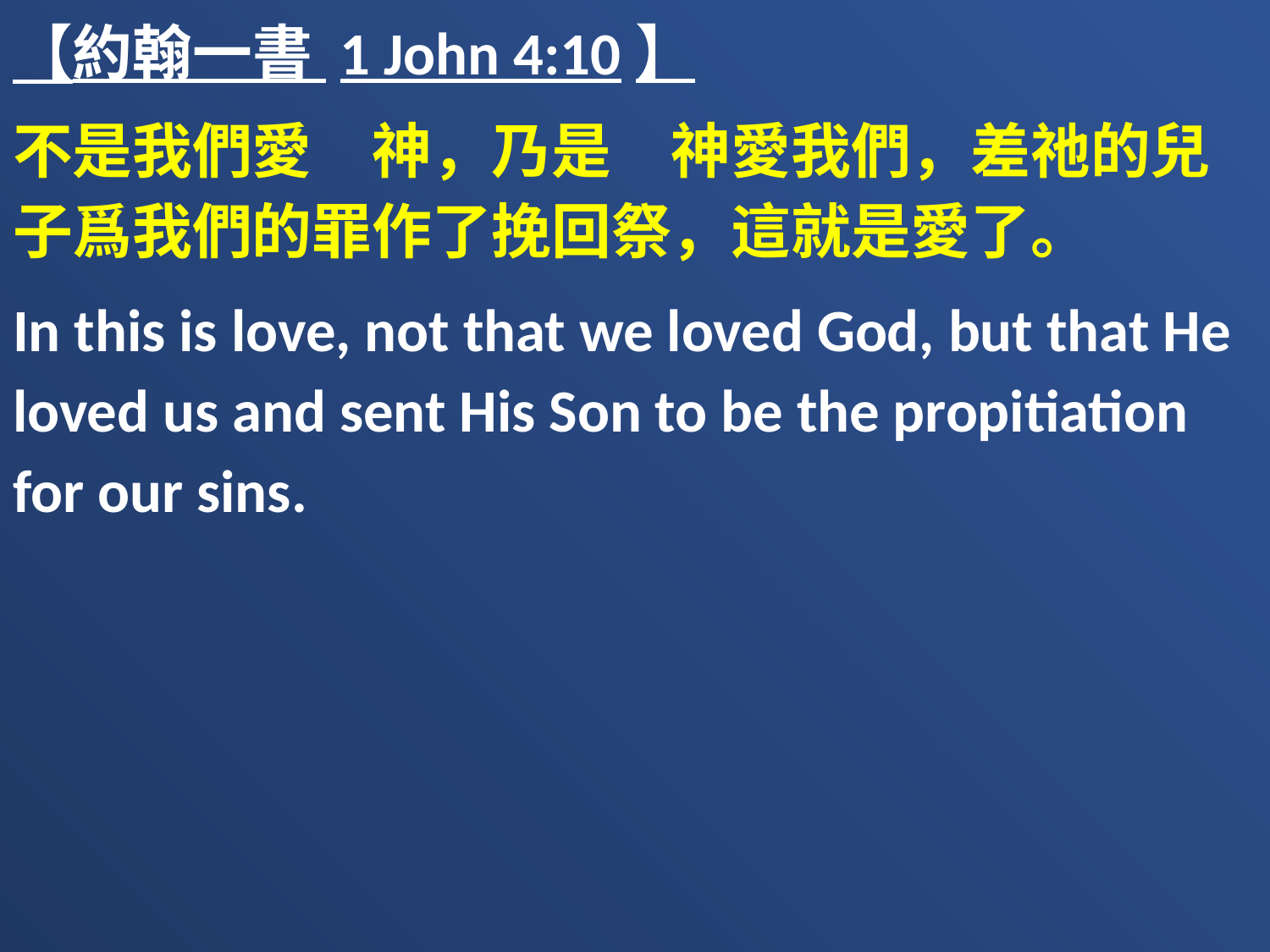

【約翰一書 1 John 4:10】
不是我們愛　神，乃是　神愛我們，差祂的兒子爲我們的罪作了挽回祭，這就是愛了。
In this is love, not that we loved God, but that He loved us and sent His Son to be the propitiation for our sins.